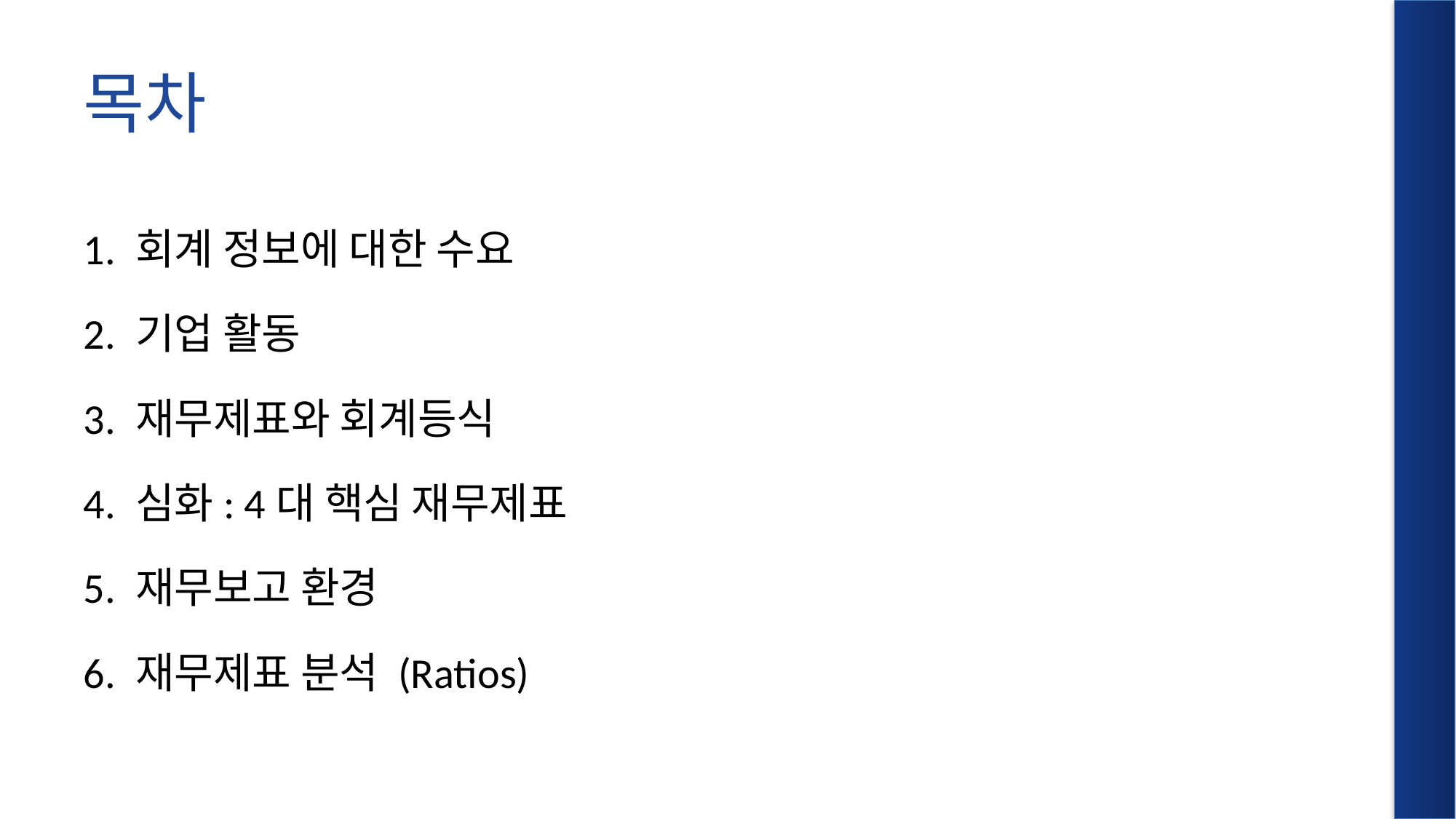

# 목차
1. 회계 정보에 대한 수요
2. 기업 활동
3. 재무제표와 회계등식
4. 심화: 4대 핵심 재무제표
5. 재무보고 환경
6. 재무제표 분석 (Ratios)